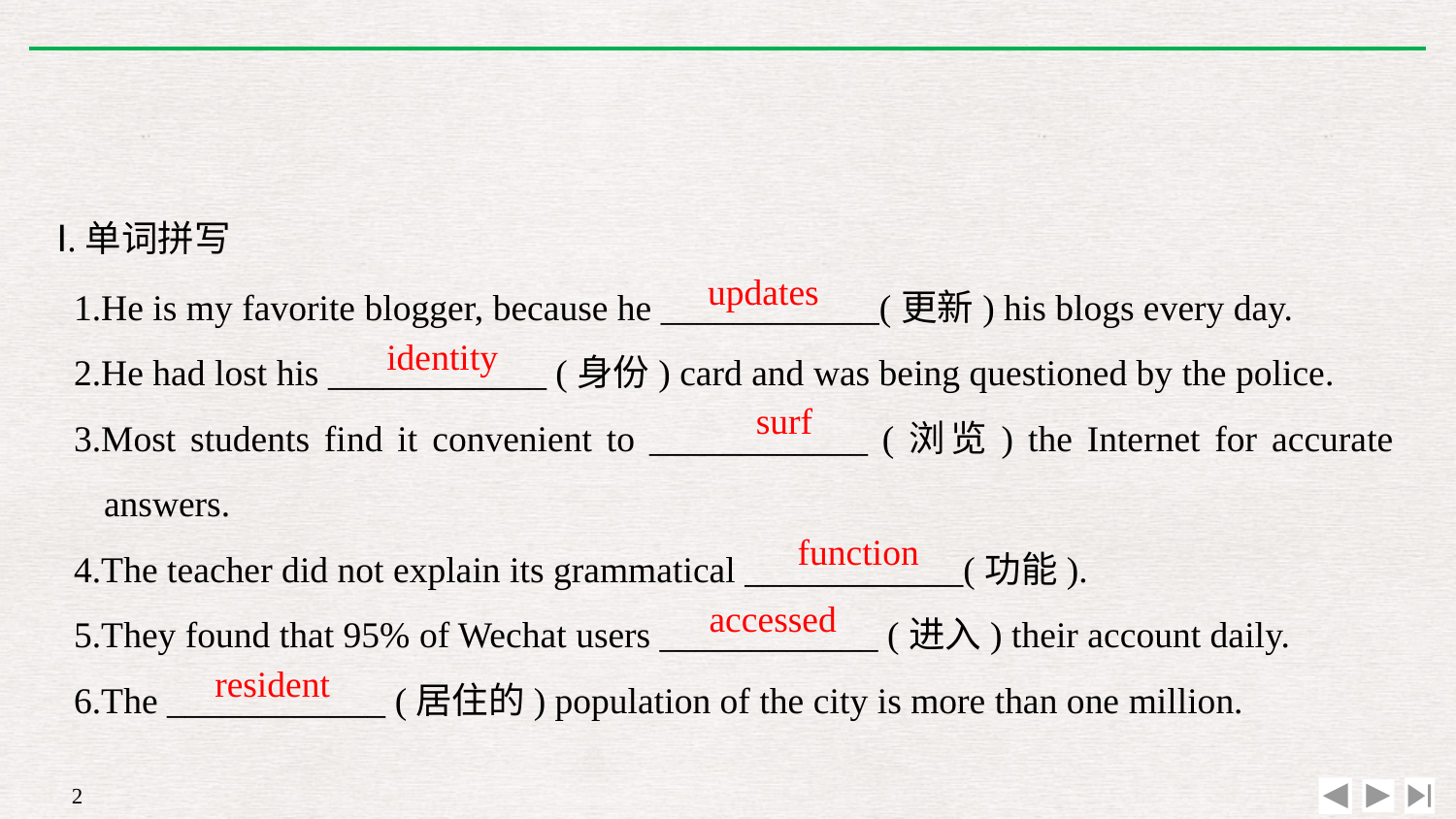

Ⅰ.单词拼写
1.He is my favorite blogger, because he ____________(更新) his blogs every day.
2.He had lost his ____________ (身份) card and was being questioned by the police.
3.Most students find it convenient to ____________ (浏览) the Internet for accurate answers.
4.The teacher did not explain its grammatical ____________(功能).
5.They found that 95% of Wechat users ____________ (进入) their account daily.
6.The ____________ (居住的) population of the city is more than one million.
updates
identity
surf
function
accessed
resident